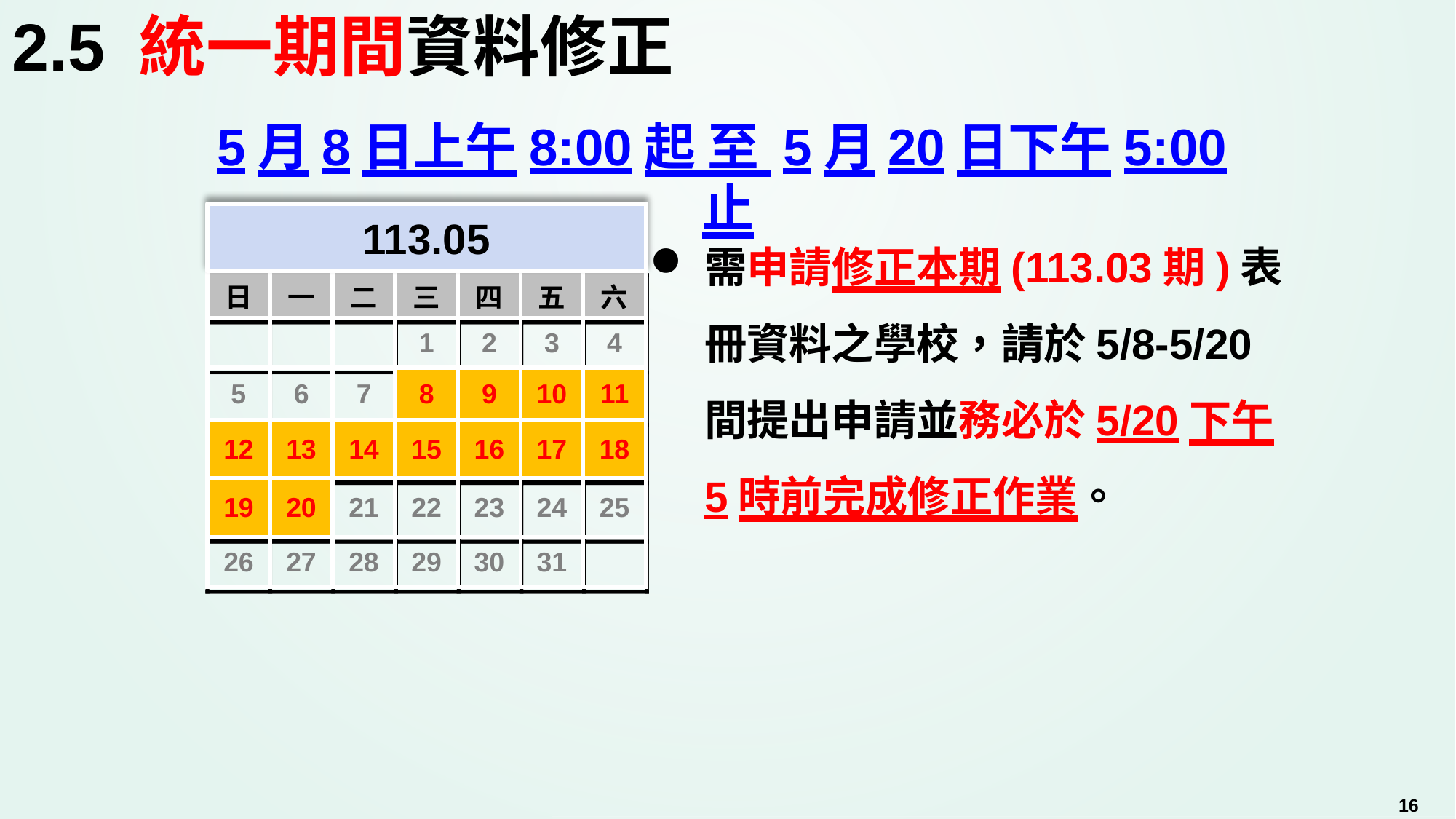

# 2.5 統一期間資料修正
5月8日上午8:00起 至 5月20日下午5:00止
113.05
需申請修正本期(113.03期)表冊資料之學校，請於5/8-5/20間提出申請並務必於5/20下午5時前完成修正作業。
| 日 | 一 | 二 | 三 | 四 | 五 | 六 |
| --- | --- | --- | --- | --- | --- | --- |
|  |  |  | 1 | 2 | 3 | 4 |
| 5 | 6 | 7 | 8 | 9 | 10 | 11 |
| 12 | 13 | 14 | 15 | 16 | 17 | 18 |
| 19 | 20 | 21 | 22 | 23 | 24 | 25 |
| 26 | 27 | 28 | 29 | 30 | 31 |  |